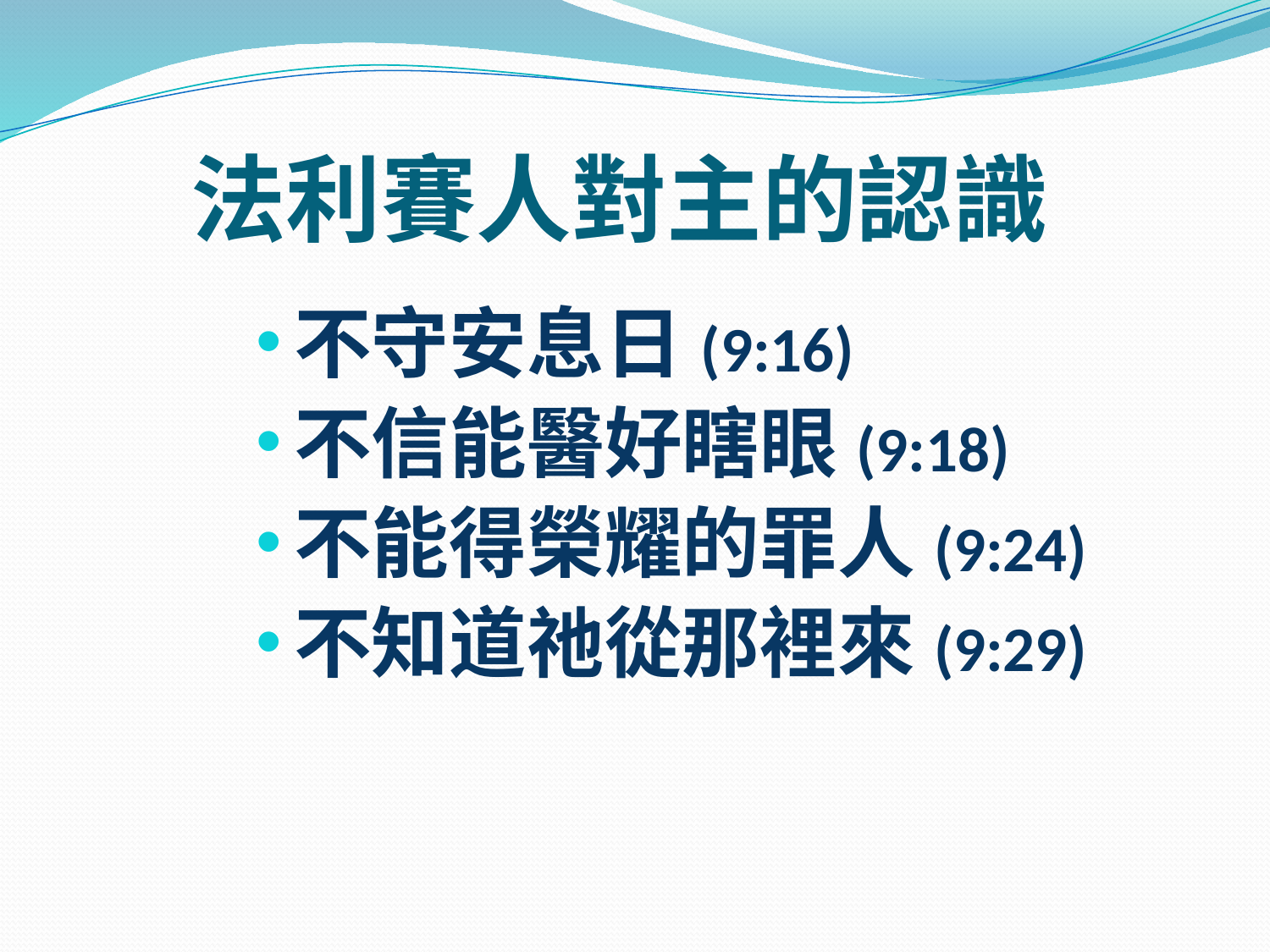

# 法利賽人對主的認識
不守安息日(9:16)
不信能醫好瞎眼(9:18)
不能得榮耀的罪人(9:24)
不知道祂從那裡來(9:29)